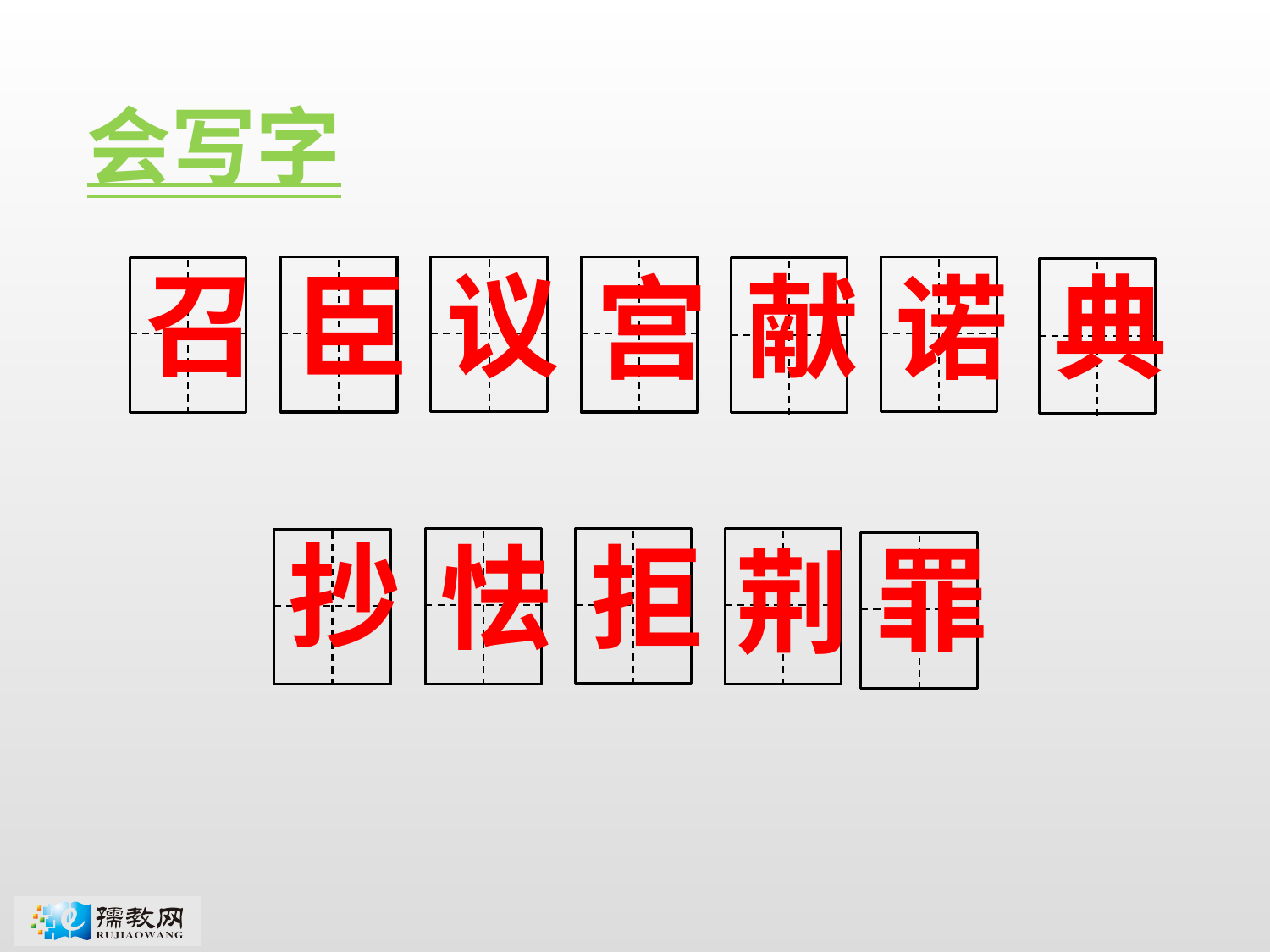

会写字
召
议
臣
献
诺
典
宫

抄
拒
怯
罪
荆